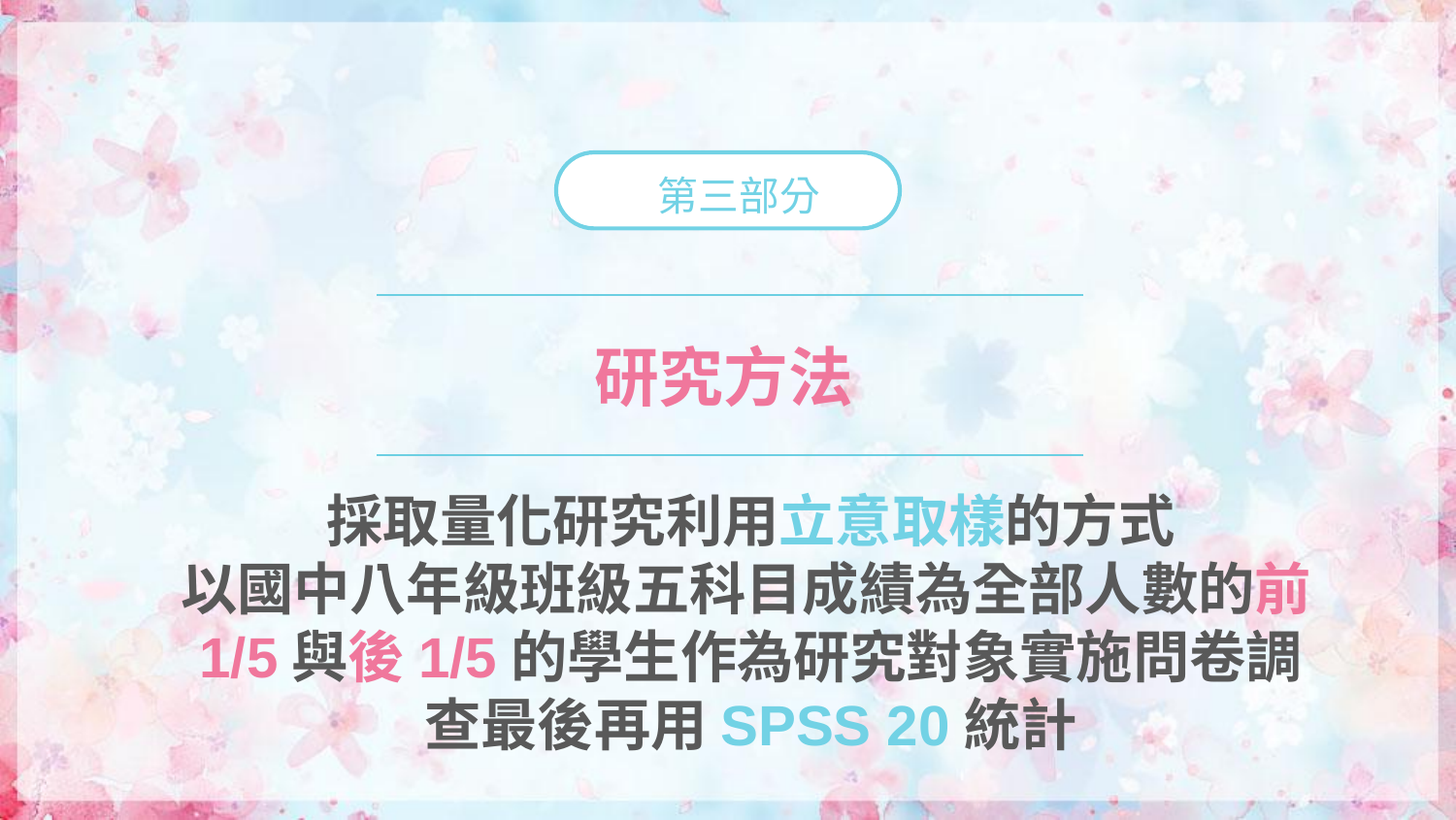

第三部分
研究方法

採取量化研究利用立意取樣的方式
以國中八年級班級五科目成績為全部人數的前1/5與後1/5的學生作為研究對象實施問卷調查最後再用SPSS 20統計